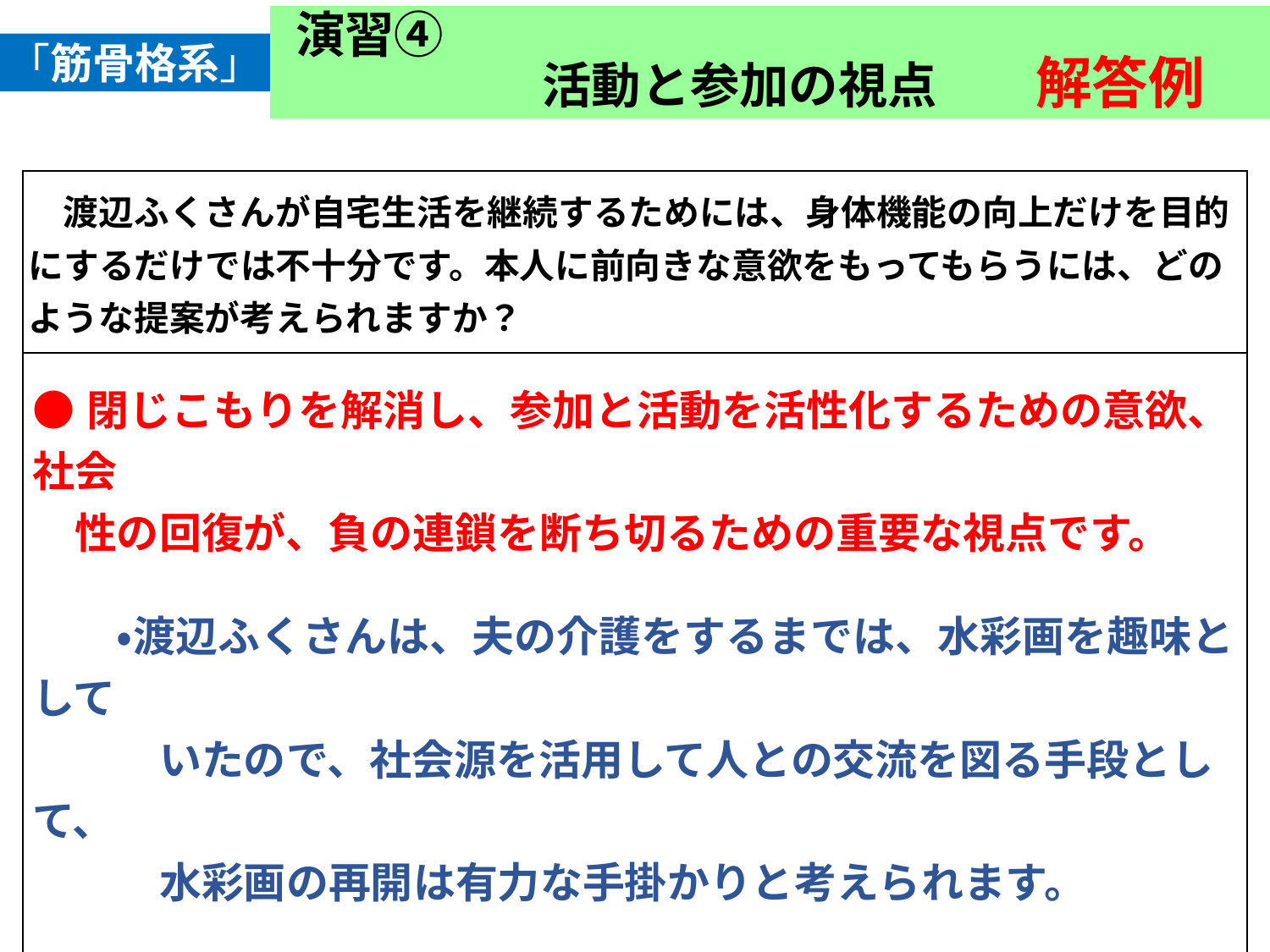

「筋骨格系」
演習④
　　　　　活動と参加の視点　　解答例
| 渡辺ふくさんが自宅生活を継続するためには、身体機能の向上だけを目的にするだけでは不十分です。本人に前向きな意欲をもってもらうには、どのような提案が考えられますか？ |
| --- |
| ●閉じこもりを解消し、参加と活動を活性化するための意欲、社会 　性の回復が、負の連鎖を断ち切るための重要な視点です。 　　・渡辺ふくさんは、夫の介護をするまでは、水彩画を趣味として 　　　いたので、社会源を活用して人との交流を図る手段として、 　　　水彩画の再開は有力な手掛かりと考えられます。 　　・そのほかにも、下記の興味・関心チェックシートを参考に、活動 　　　性を高める生活行為を探ることが求められます。 |